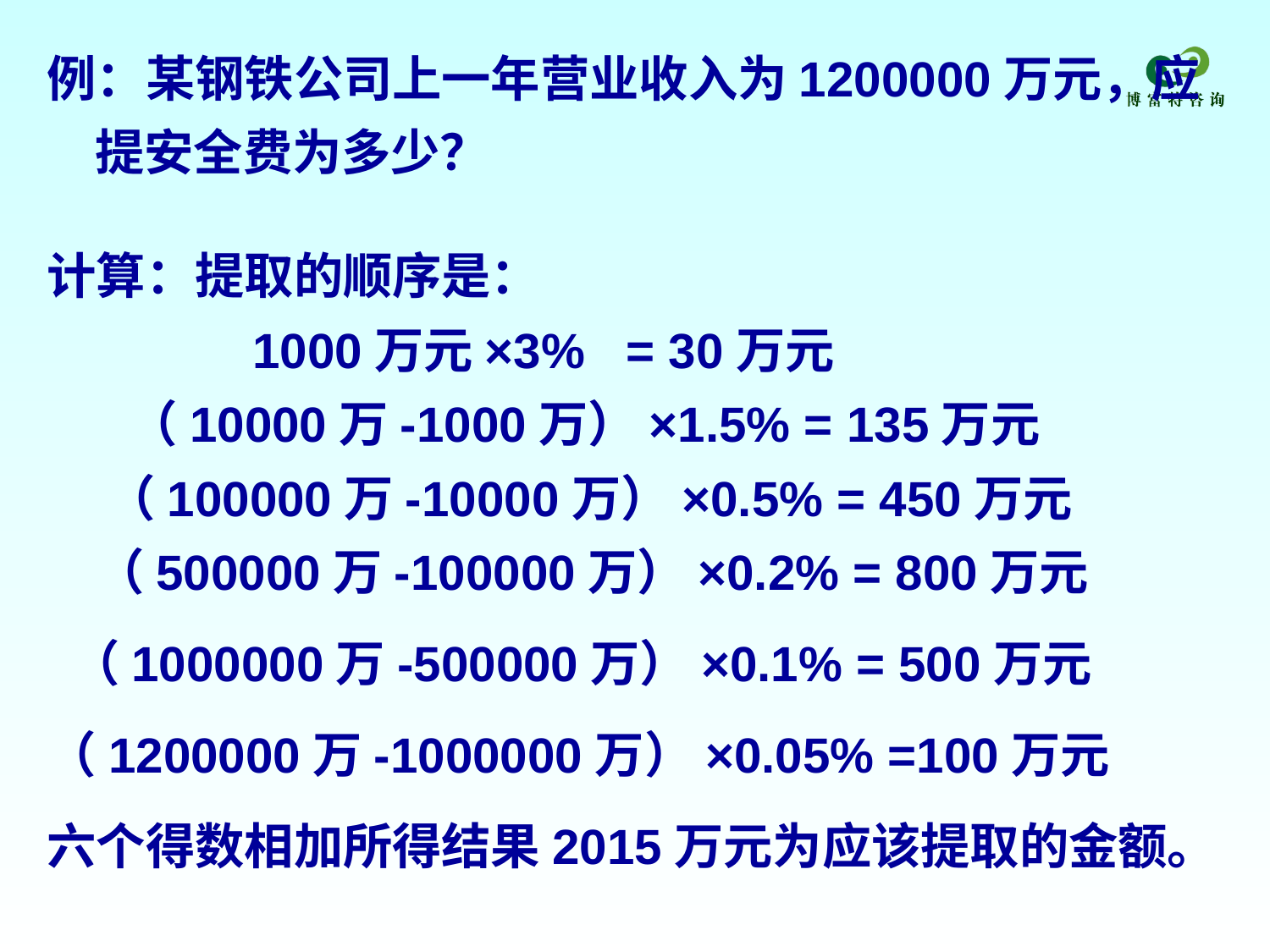

例：某钢铁公司上一年营业收入为1200000万元，应提安全费为多少？

计算：提取的顺序是：
             1000万元×3%   = 30万元
   （10000万-1000万）×1.5% = 135万元
 （100000万-10000万）×0.5% = 450万元
（500000万-100000万）×0.2% = 800万元
 （1000000万-500000万）×0.1% = 500万元
（1200000万-1000000万）×0.05% =100万元
六个得数相加所得结果2015万元为应该提取的金额。